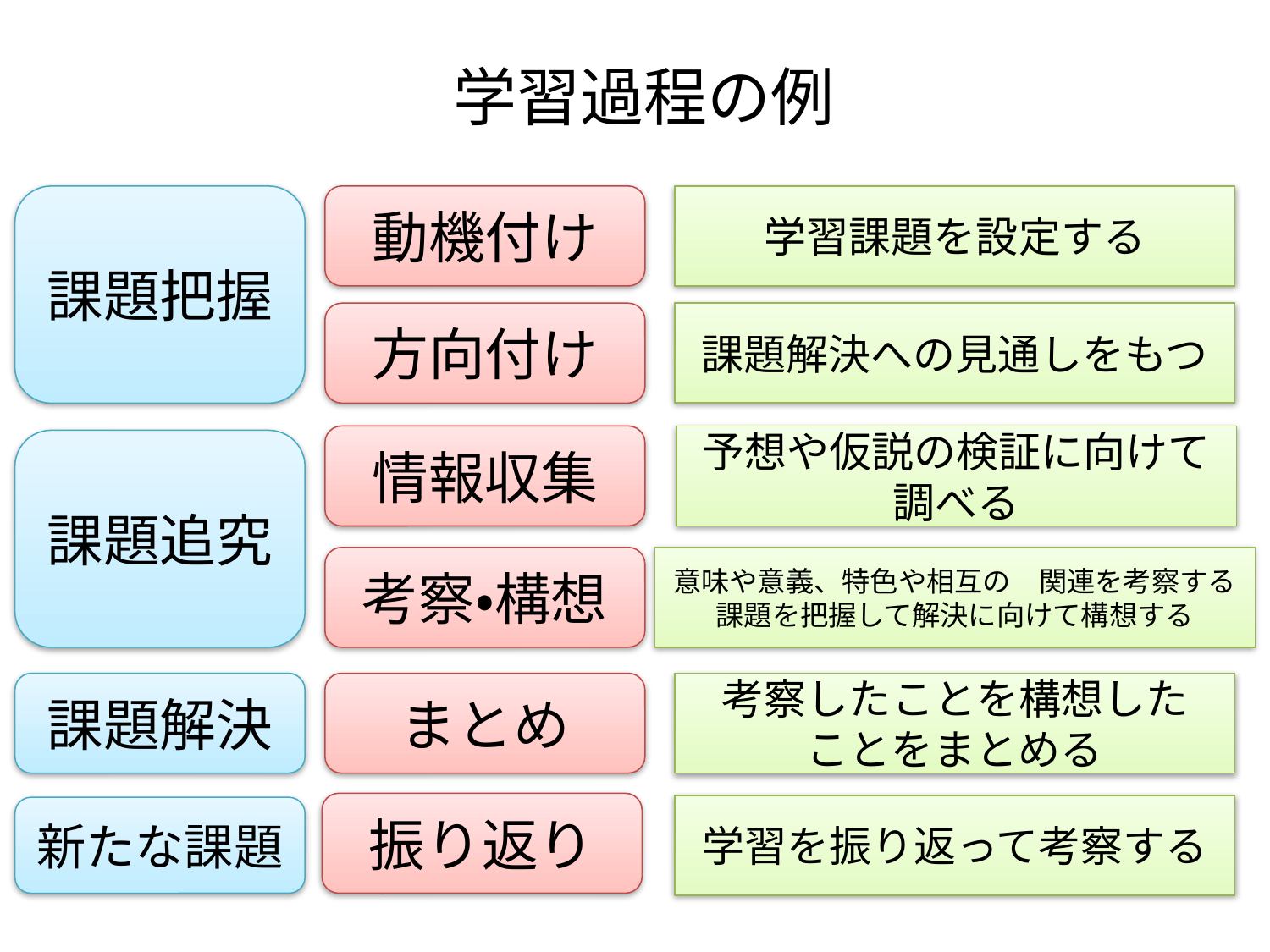

# 学習過程の例
課題把握
動機付け
学習課題を設定する
課題解決への見通しをもつ
方向付け
情報収集
予想や仮説の検証に向けて調べる
課題追究
考察・構想
意味や意義、特色や相互の　関連を考察する
課題を把握して解決に向けて構想する
課題解決
まとめ
考察したことを構想した
ことをまとめる
振り返り
学習を振り返って考察する
新たな課題